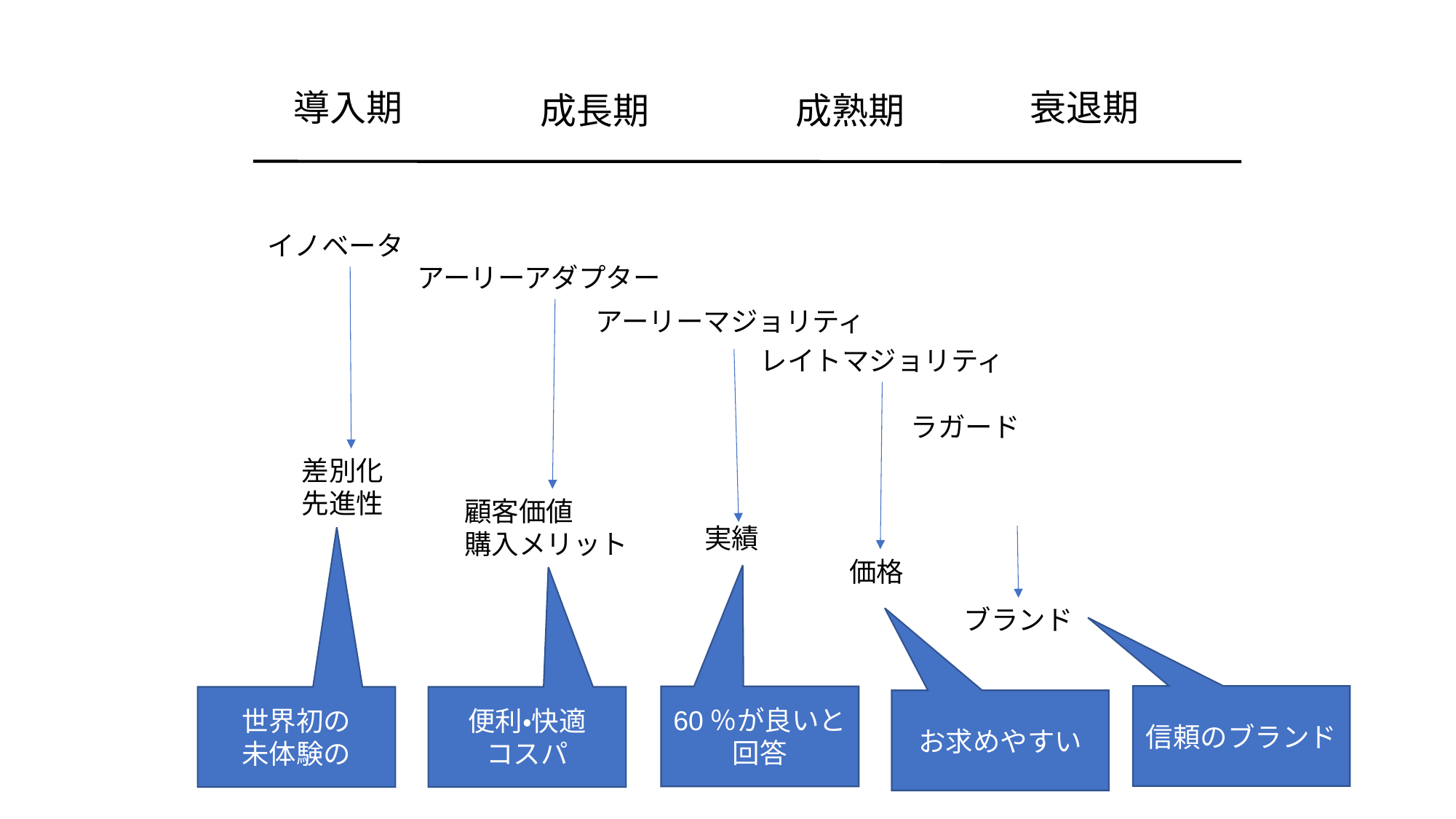

導入期
衰退期
成長期
成熟期
イノベータ
アーリーアダプター
アーリーマジョリティ
レイトマジョリティ
ラガード
差別化
先進性
顧客価値
購入メリット
実績
価格
ブランド
信頼のブランド
60％が良いと回答
世界初の
未体験の
便利・快適
コスパ
お求めやすい